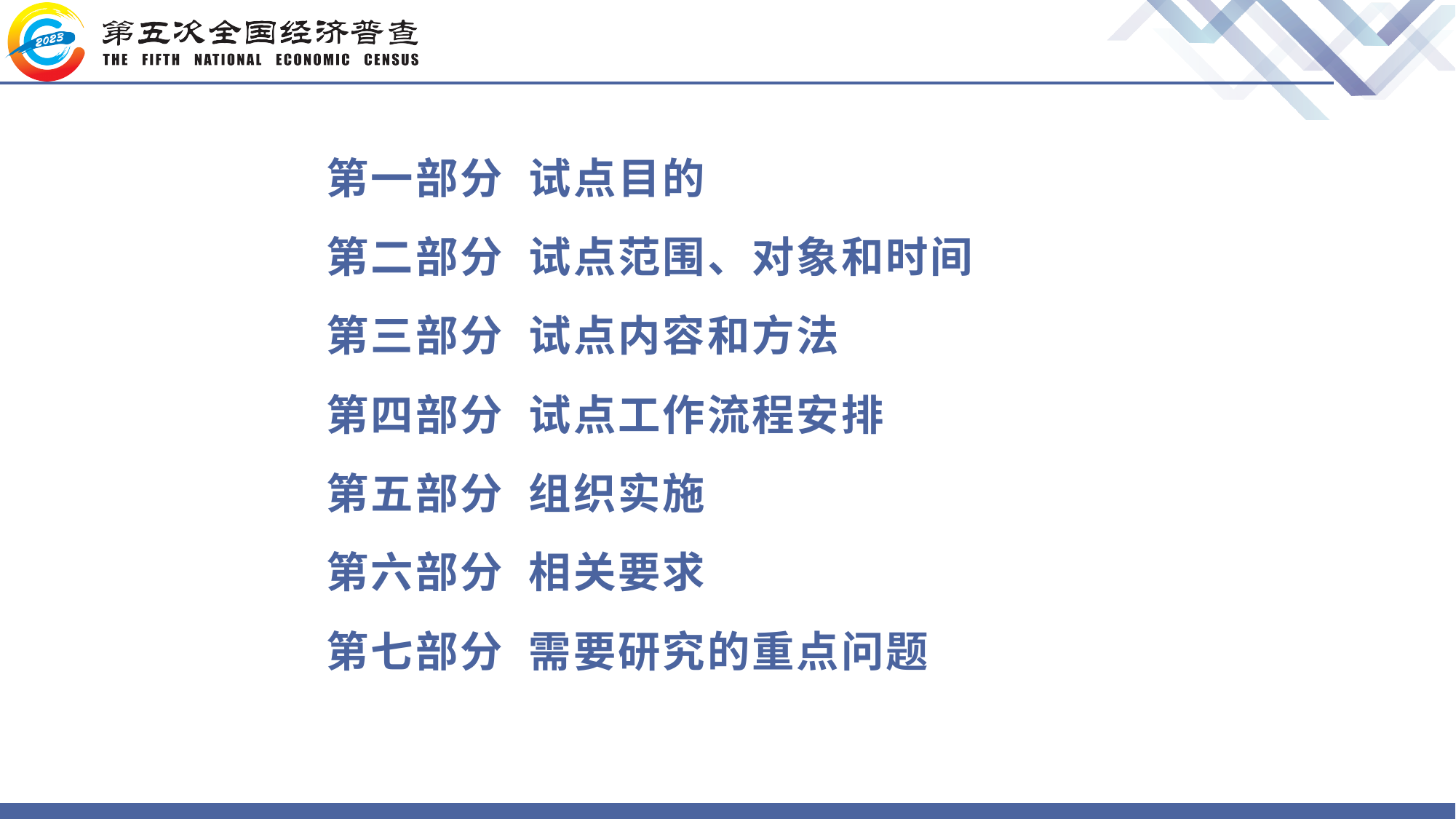

第一部分  试点目的
第二部分  试点范围、对象和时间
第三部分  试点内容和方法
第四部分  试点工作流程安排
第五部分  组织实施
第六部分  相关要求
第七部分  需要研究的重点问题